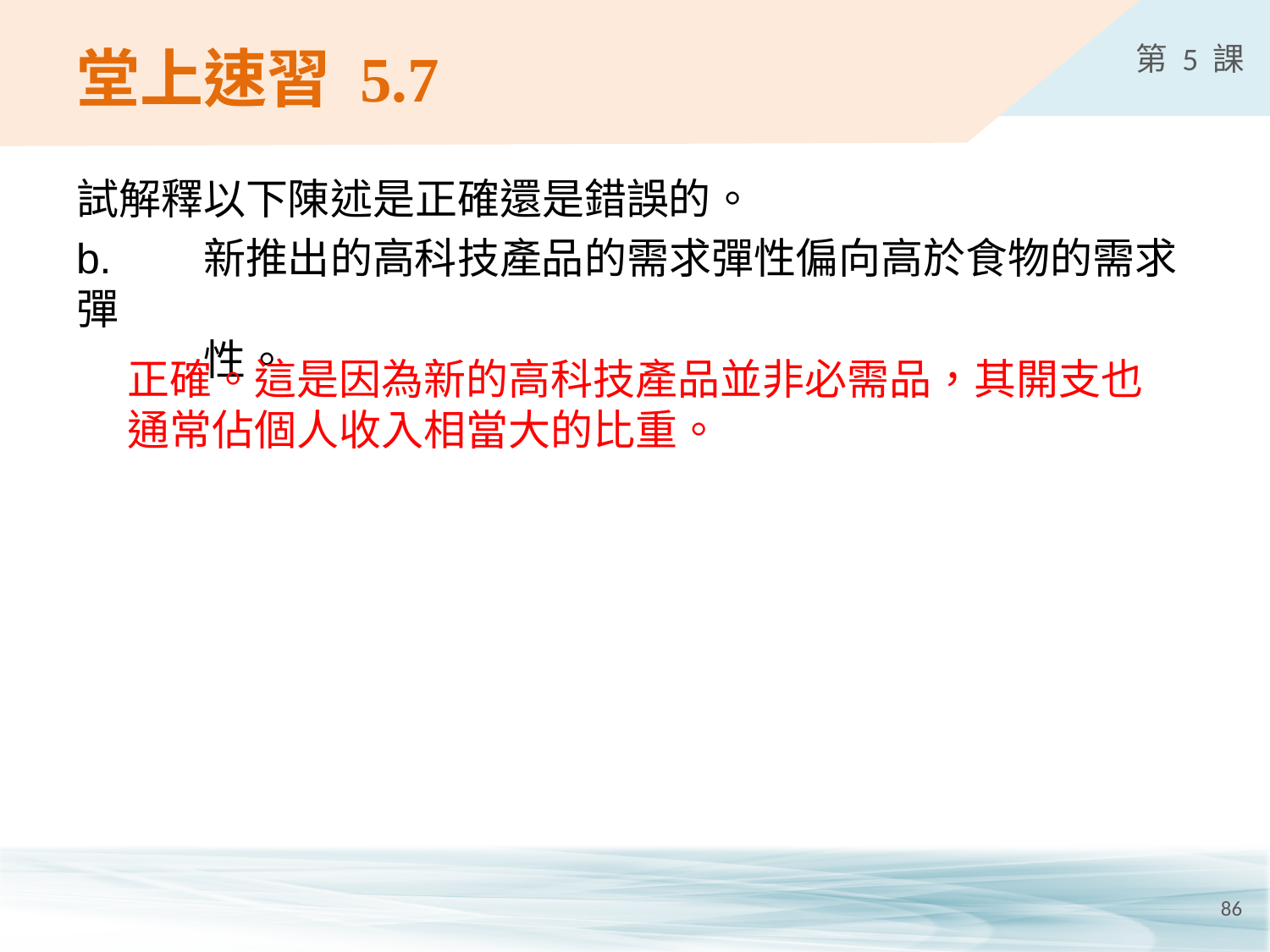

# 堂上速習 5.7
試解釋以下陳述是正確還是錯誤的。
b.	新推出的高科技產品的需求彈性偏向高於食物的需求彈
	性。
正確。這是因為新的高科技產品並非必需品，其開支也
通常佔個人收入相當大的比重。
86